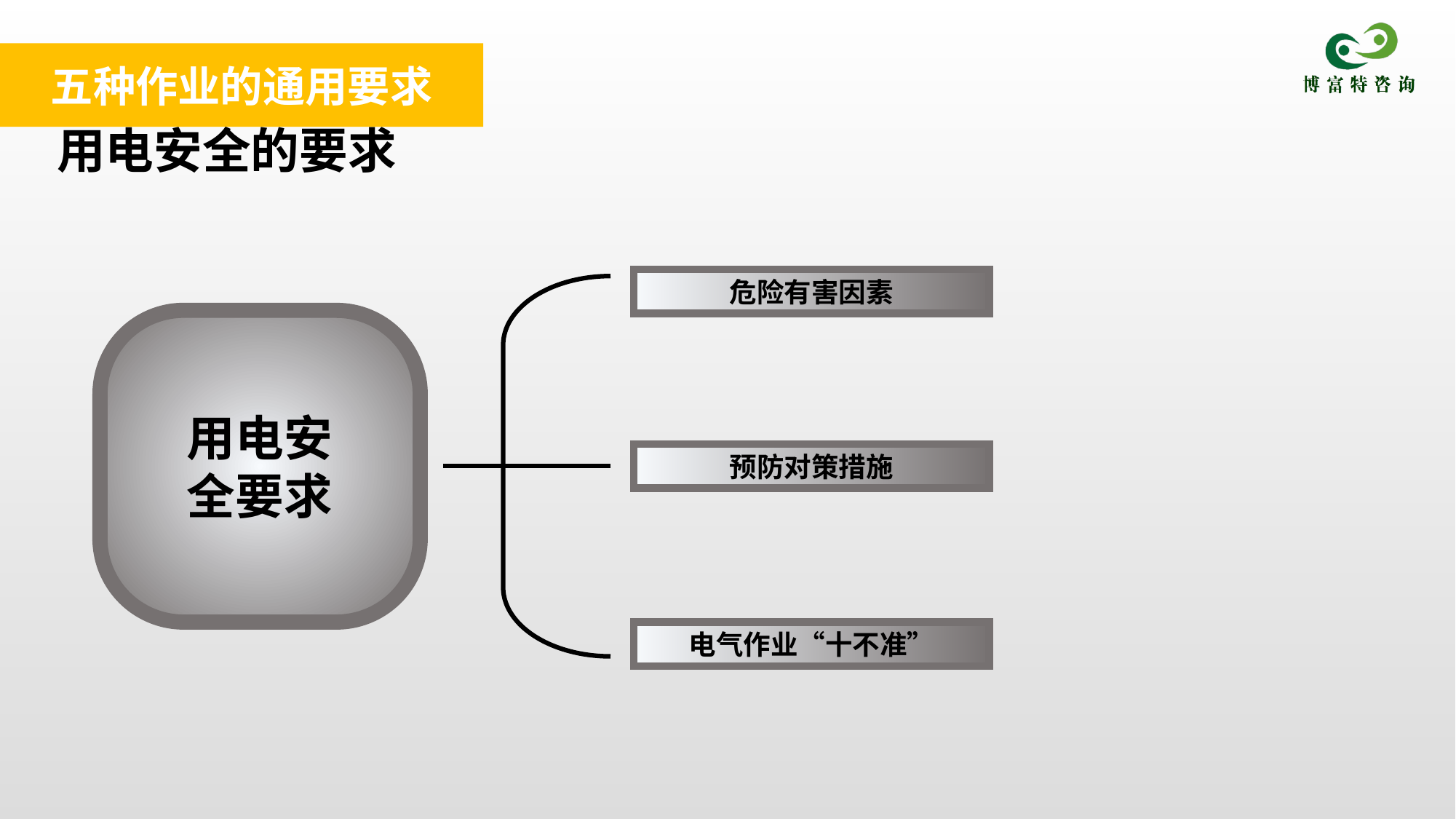

五种作业的通用要求
用电安全的要求
危险有害因素

用电安全要求
预防对策措施
电气作业“十不准”